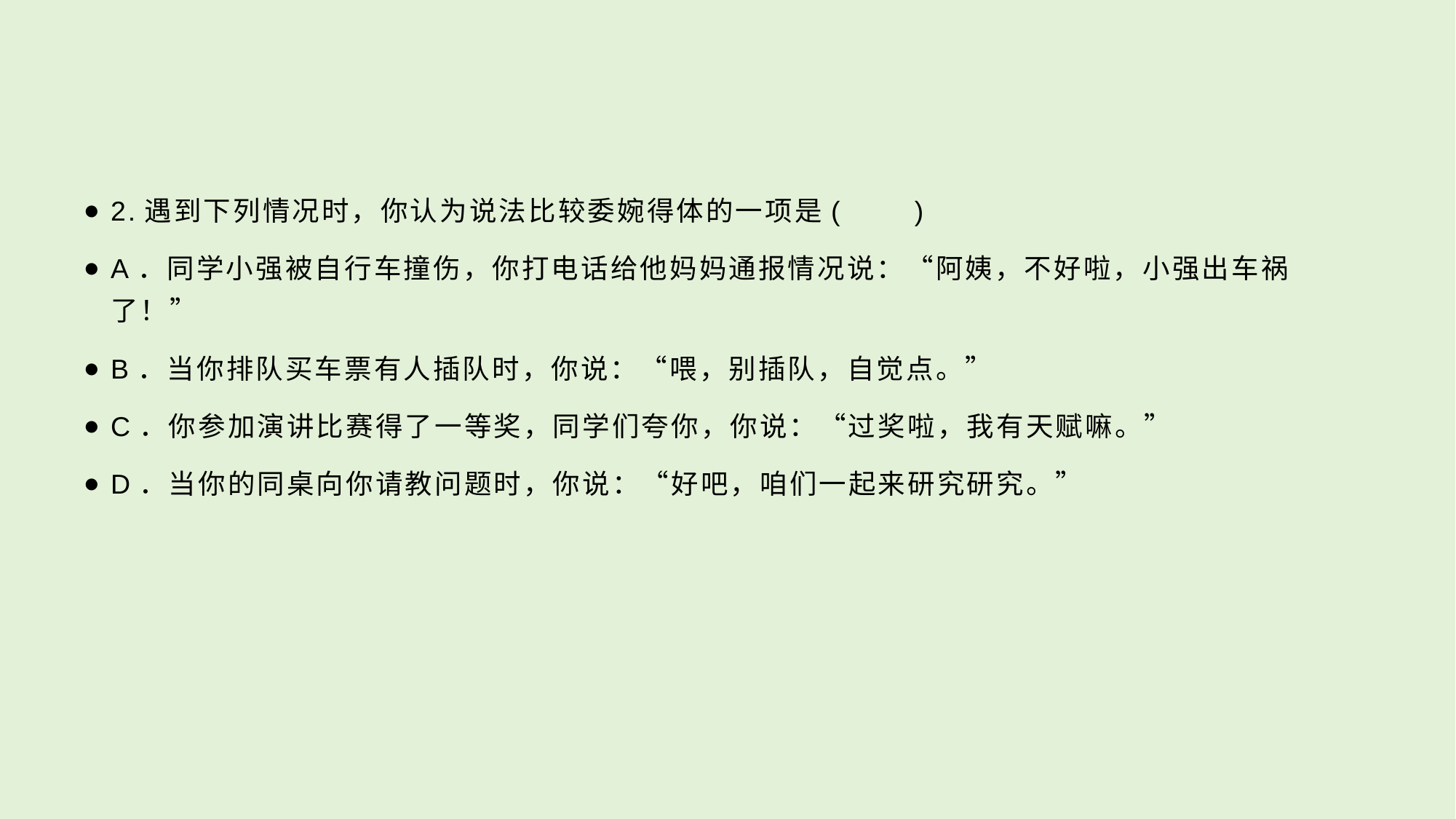

#
2.遇到下列情况时，你认为说法比较委婉得体的一项是(　　)
A．同学小强被自行车撞伤，你打电话给他妈妈通报情况说：“阿姨，不好啦，小强出车祸了！”
B．当你排队买车票有人插队时，你说：“喂，别插队，自觉点。”
C．你参加演讲比赛得了一等奖，同学们夸你，你说：“过奖啦，我有天赋嘛。”
D．当你的同桌向你请教问题时，你说：“好吧，咱们一起来研究研究。”